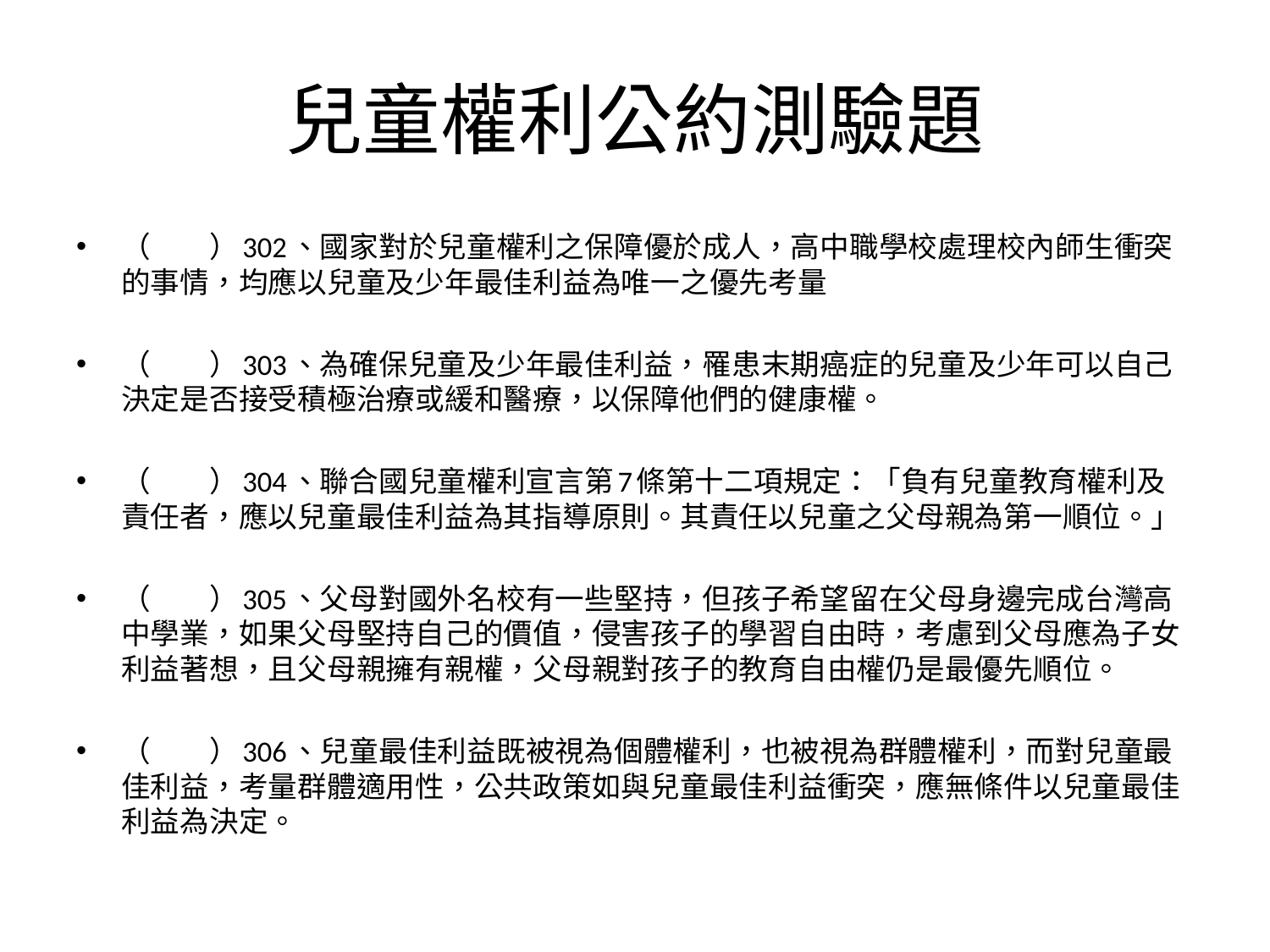

# 兒童權利公約測驗題
（　　）302、國家對於兒童權利之保障優於成人，高中職學校處理校內師生衝突的事情，均應以兒童及少年最佳利益為唯一之優先考量

（　　）303、為確保兒童及少年最佳利益，罹患末期癌症的兒童及少年可以自己決定是否接受積極治療或緩和醫療，以保障他們的健康權。

（　　）304、聯合國兒童權利宣言第7條第十二項規定：「負有兒童教育權利及責任者，應以兒童最佳利益為其指導原則。其責任以兒童之父母親為第一順位。」

（　　）305、父母對國外名校有一些堅持，但孩子希望留在父母身邊完成台灣高中學業，如果父母堅持自己的價值，侵害孩子的學習自由時，考慮到父母應為子女利益著想，且父母親擁有親權，父母親對孩子的教育自由權仍是最優先順位。

（　　）306、兒童最佳利益既被視為個體權利，也被視為群體權利，而對兒童最佳利益，考量群體適用性，公共政策如與兒童最佳利益衝突，應無條件以兒童最佳利益為決定。